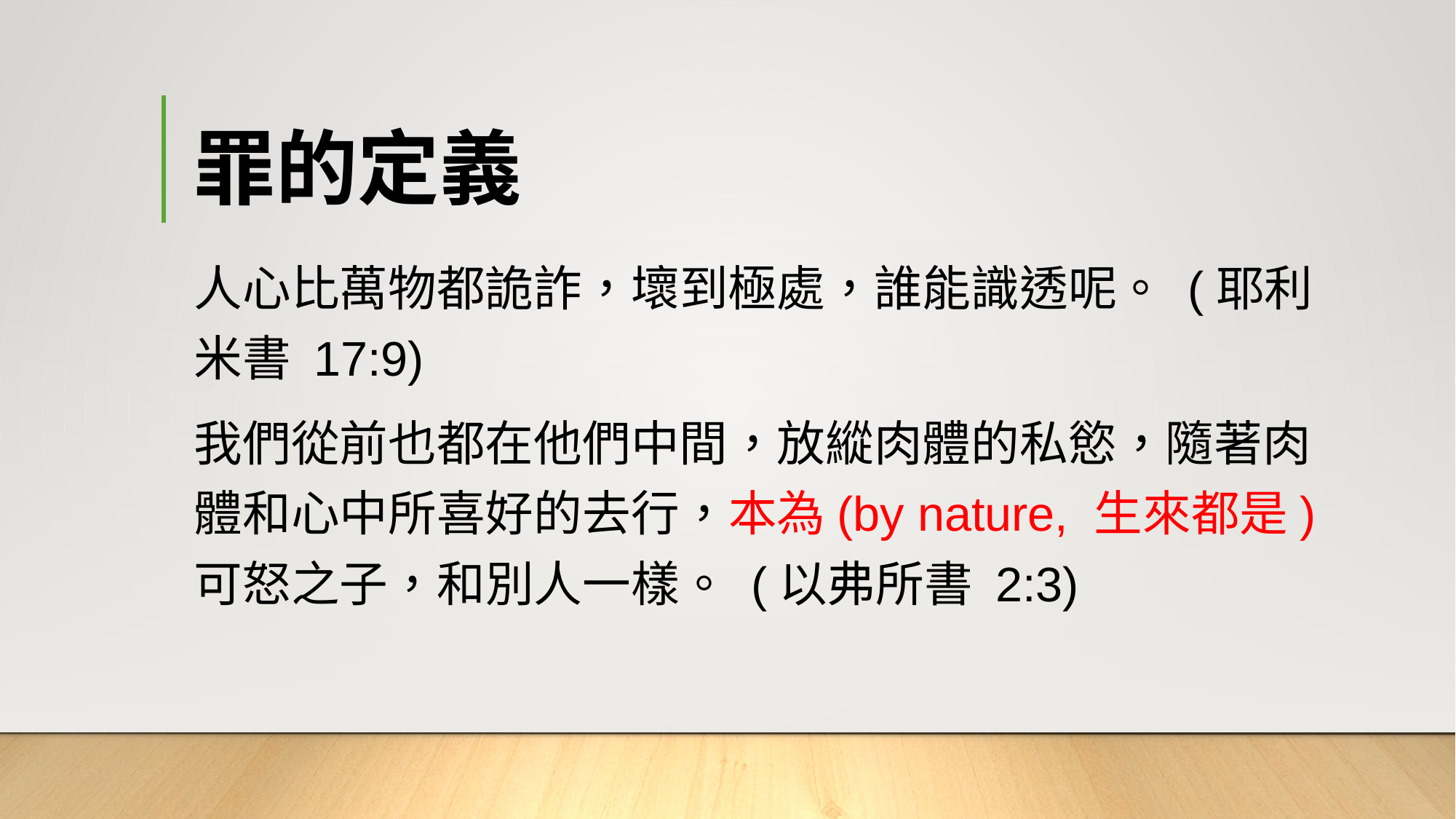

# 罪的定義
人心比萬物都詭詐，壞到極處，誰能識透呢。 (耶利米書 17:9)
我們從前也都在他們中間，放縱肉體的私慾，隨著肉體和心中所喜好的去行，本為(by nature, 生來都是)可怒之子，和別人一樣。 (以弗所書 2:3)